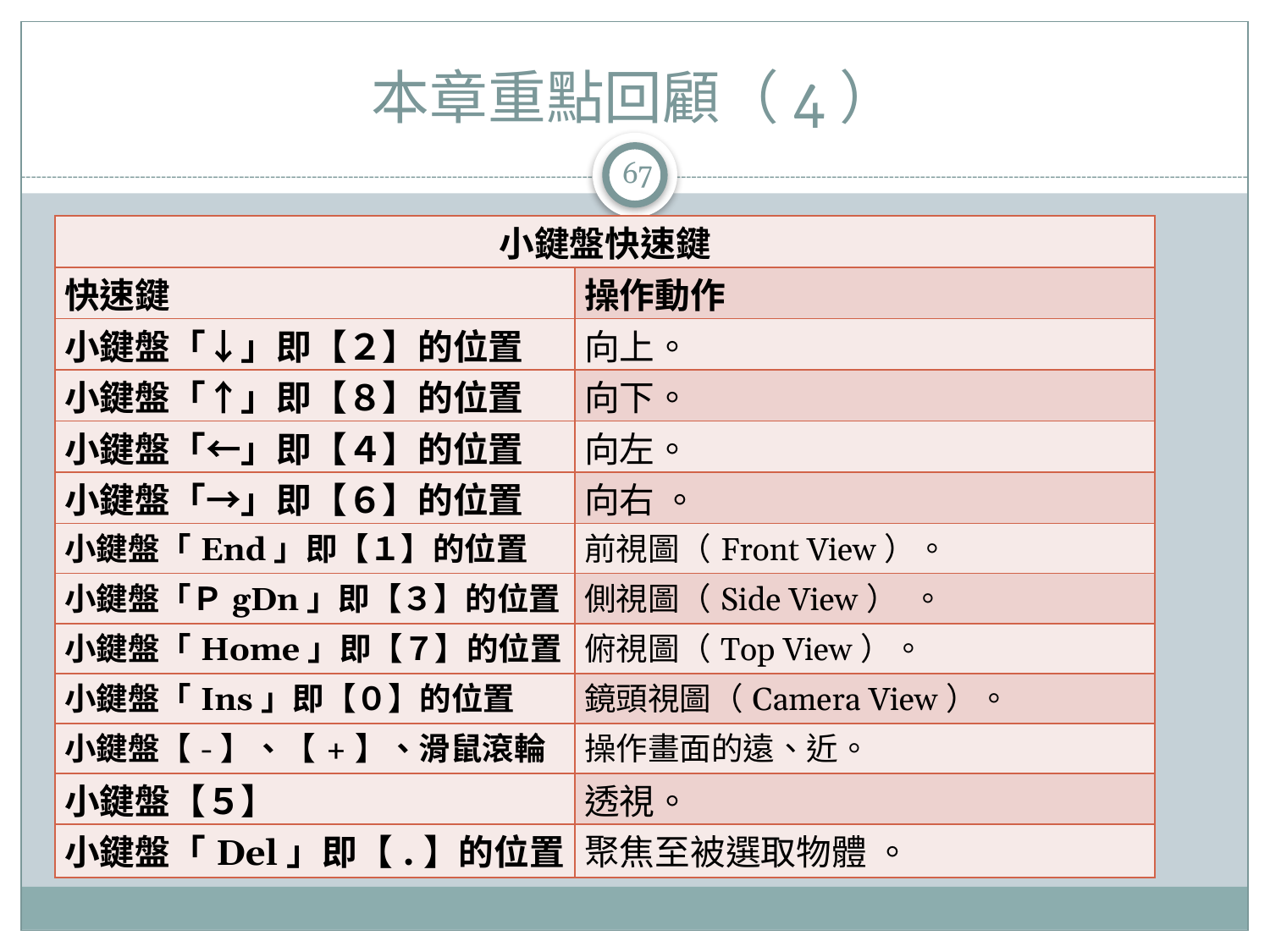

# 本章重點回顧（4）
67

| 小鍵盤快速鍵 |  |
| --- | --- |
| 快速鍵 | 操作動作 |
| 小鍵盤「↓」即【２】的位置 | 向上。 |
| 小鍵盤「↑」即【８】的位置 | 向下。 |
| 小鍵盤「←」即【４】的位置 | 向左。 |
| 小鍵盤「→」即【６】的位置 | 向右 。 |
| 小鍵盤「End」即【１】的位置 | 前視圖（Front View）。 |
| 小鍵盤「ＰgDn」即【３】的位置 | 側視圖（Side View） 。 |
| 小鍵盤「Home」即【７】的位置 | 俯視圖（Top View）。 |
| 小鍵盤「Ins」即【０】的位置 | 鏡頭視圖（Camera View）。 |
| 小鍵盤【-】、【+】、滑鼠滾輪 | 操作畫面的遠、近。 |
| 小鍵盤【５】 | 透視。 |
| 小鍵盤「Del」即【.】的位置 | 聚焦至被選取物體 。 |